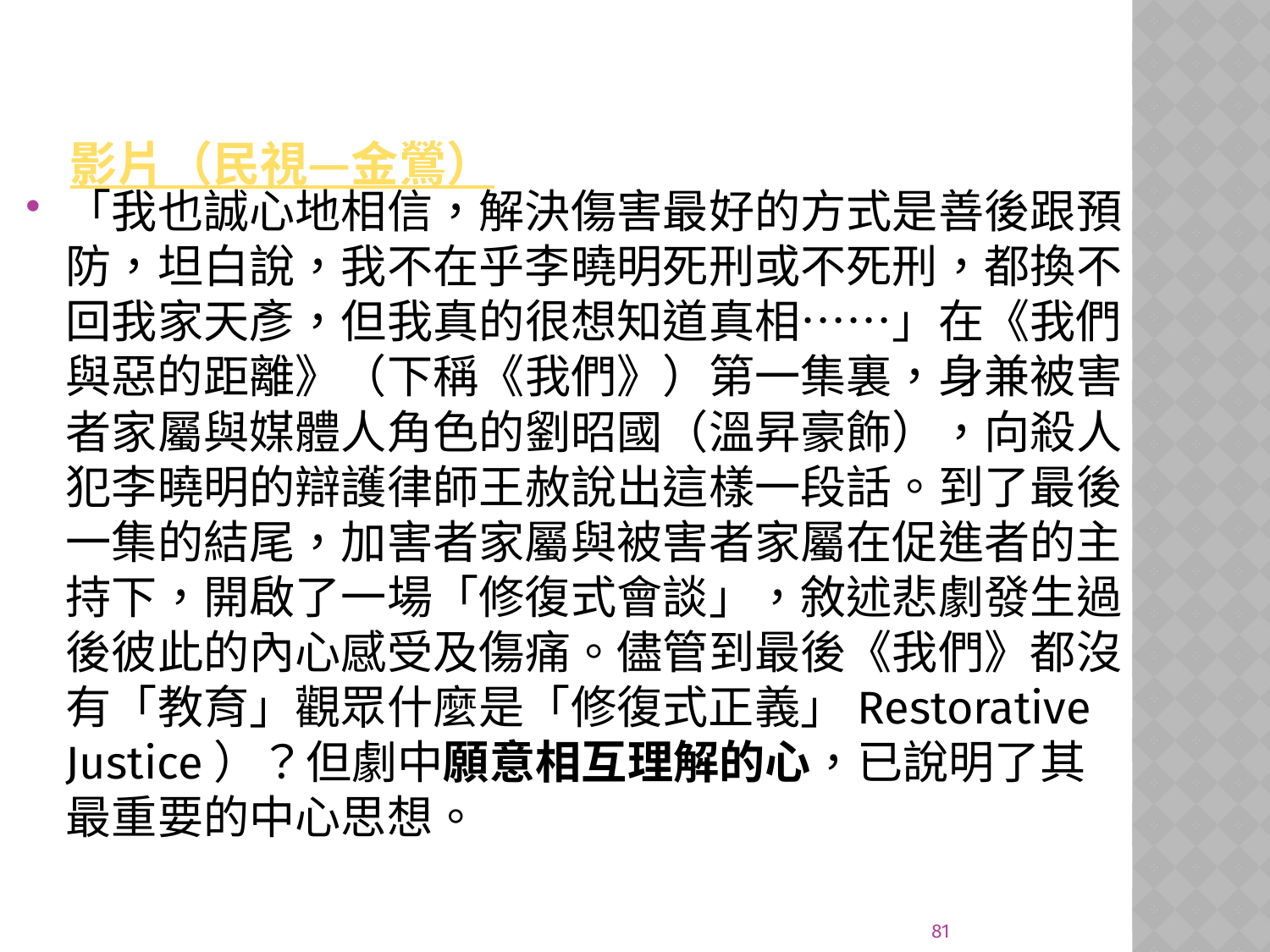

# 影片（民視—金鶯）
「我也誠心地相信，解決傷害最好的方式是善後跟預防，坦白說，我不在乎李曉明死刑或不死刑，都換不回我家天彥，但我真的很想知道真相……」在《我們與惡的距離》（下稱《我們》）第一集裏，身兼被害者家屬與媒體人角色的劉昭國（溫昇豪飾），向殺人犯李曉明的辯護律師王赦說出這樣一段話。到了最後一集的結尾，加害者家屬與被害者家屬在促進者的主持下，開啟了一場「修復式會談」，敘述悲劇發生過後彼此的內心感受及傷痛。儘管到最後《我們》都沒有「教育」觀眾什麼是「修復式正義」Restorative Justice）？但劇中願意相互理解的心，已說明了其最重要的中心思想。

81